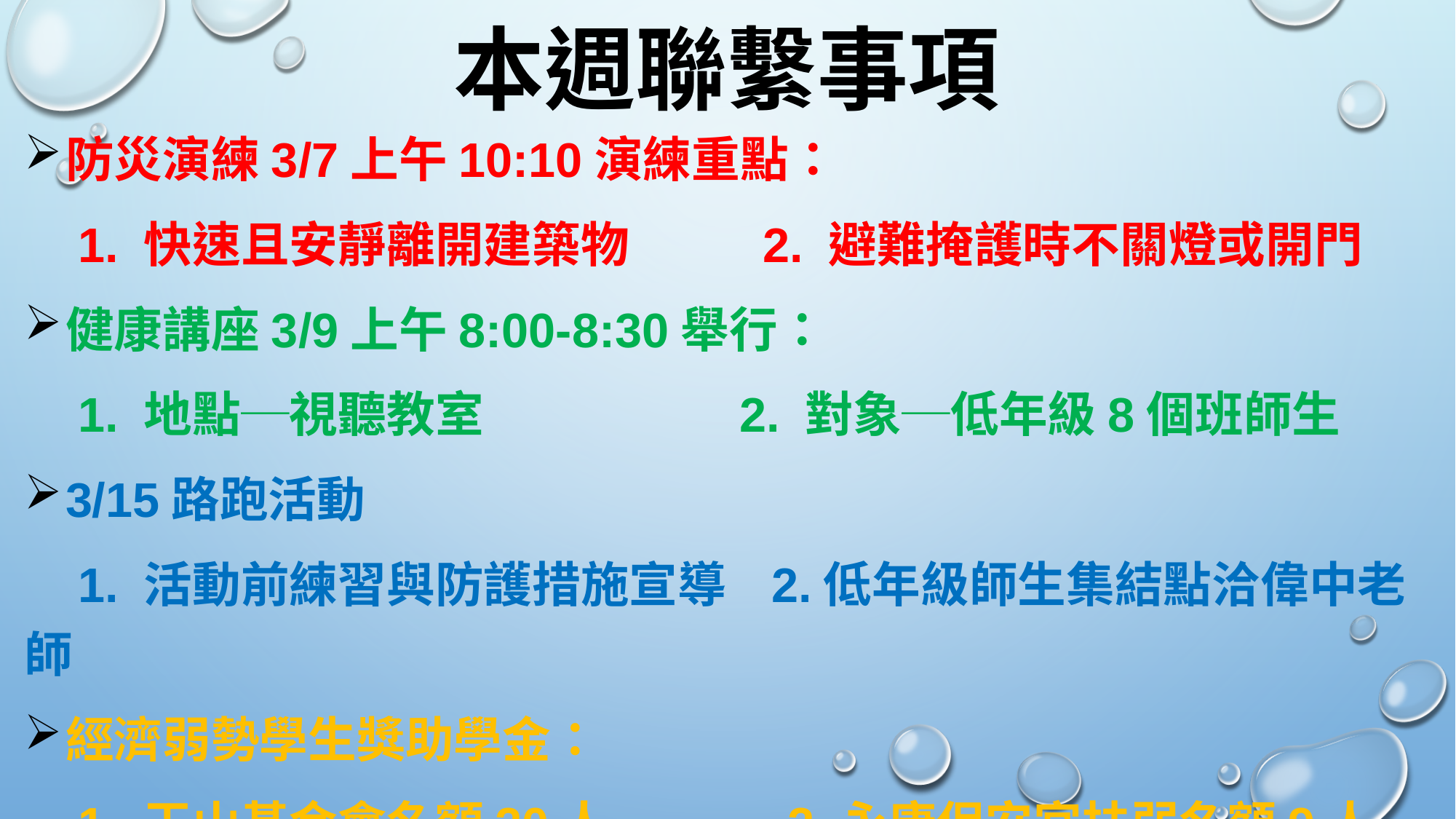

# 本週聯繫事項
防災演練3/7上午10:10演練重點：
    1. 快速且安靜離開建築物           2. 避難掩護時不關燈或開門
健康講座3/9上午8:00-8:30舉行：
    1. 地點─視聽教室                      2. 對象─低年級8個班師生
3/15路跑活動
    1. 活動前練習與防護措施宣導   2.低年級師生集結點洽偉中老師
經濟弱勢學生獎助學金：
    1. 玉山基金會名額20人               2.永康保安宮扶弱名額9人